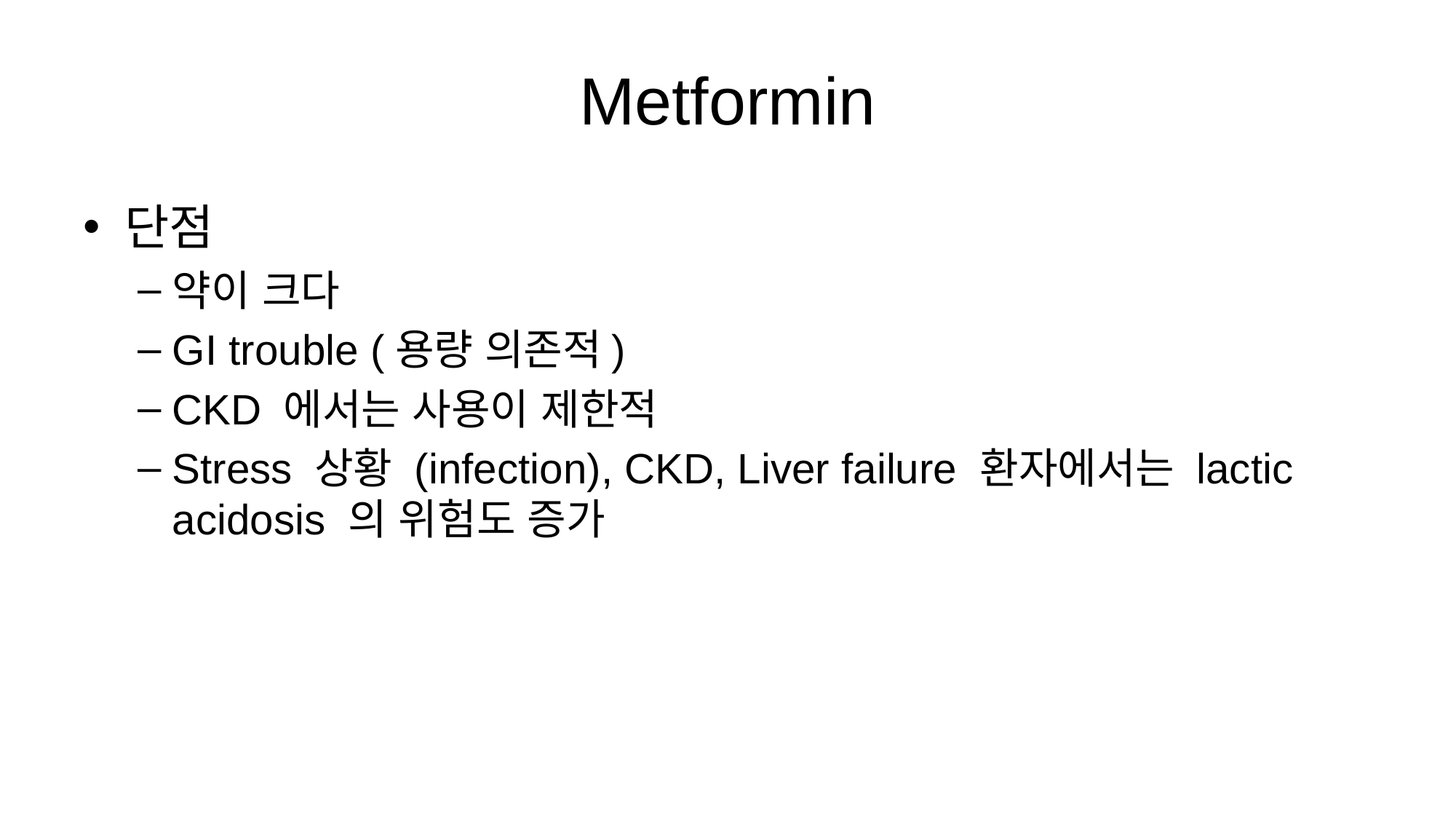

# Metformin
단점
약이 크다
GI trouble (용량 의존적)
CKD 에서는 사용이 제한적
Stress 상황 (infection), CKD, Liver failure 환자에서는 lactic acidosis 의 위험도 증가